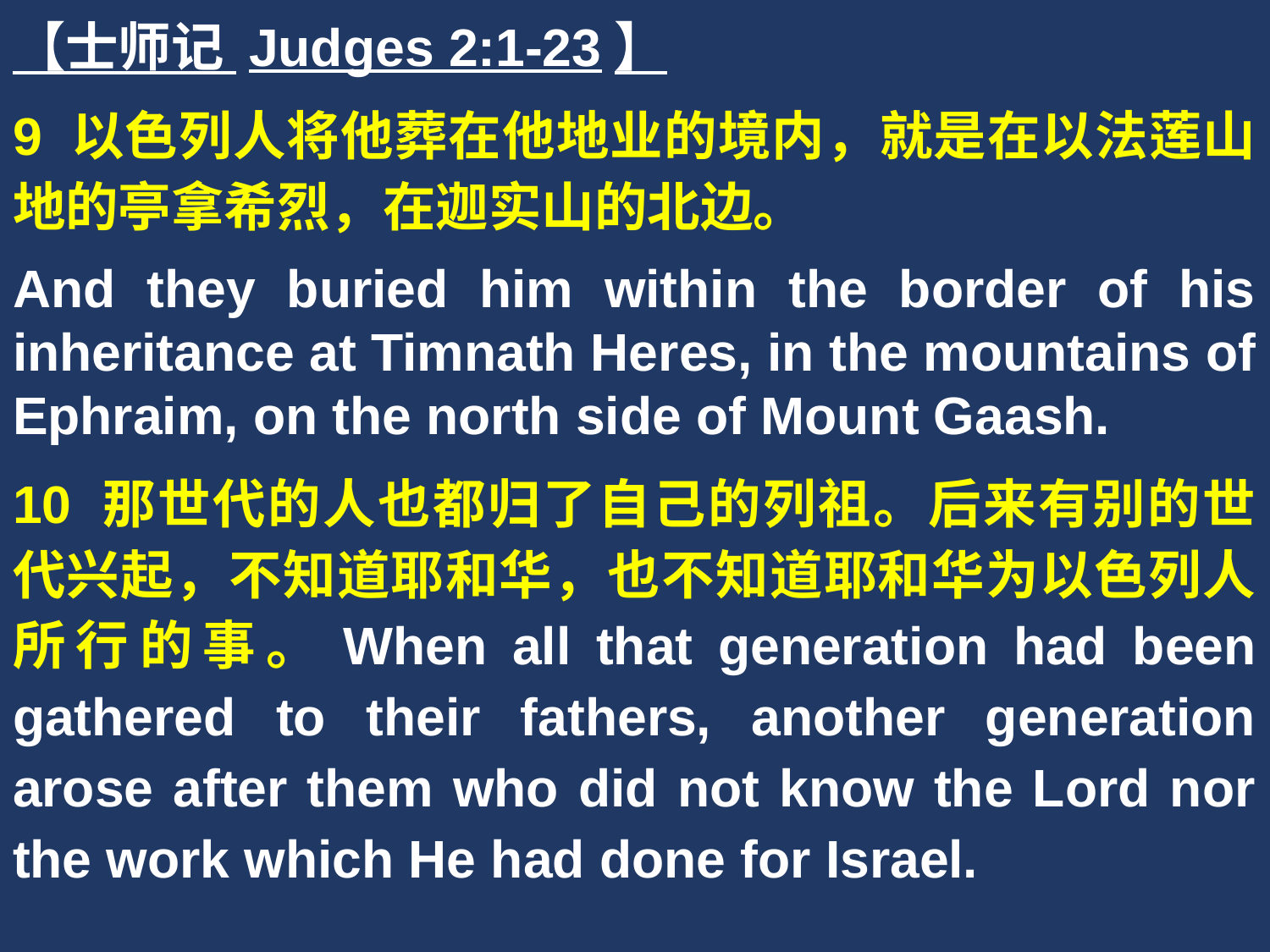

【士师记 Judges 2:1-23】
9 以色列人将他葬在他地业的境内，就是在以法莲山地的亭拿希烈，在迦实山的北边。
And they buried him within the border of his inheritance at Timnath Heres, in the mountains of Ephraim, on the north side of Mount Gaash.
10 那世代的人也都归了自己的列祖。后来有别的世代兴起，不知道耶和华，也不知道耶和华为以色列人所行的事。When all that generation had been gathered to their fathers, another generation arose after them who did not know the Lord nor the work which He had done for Israel.